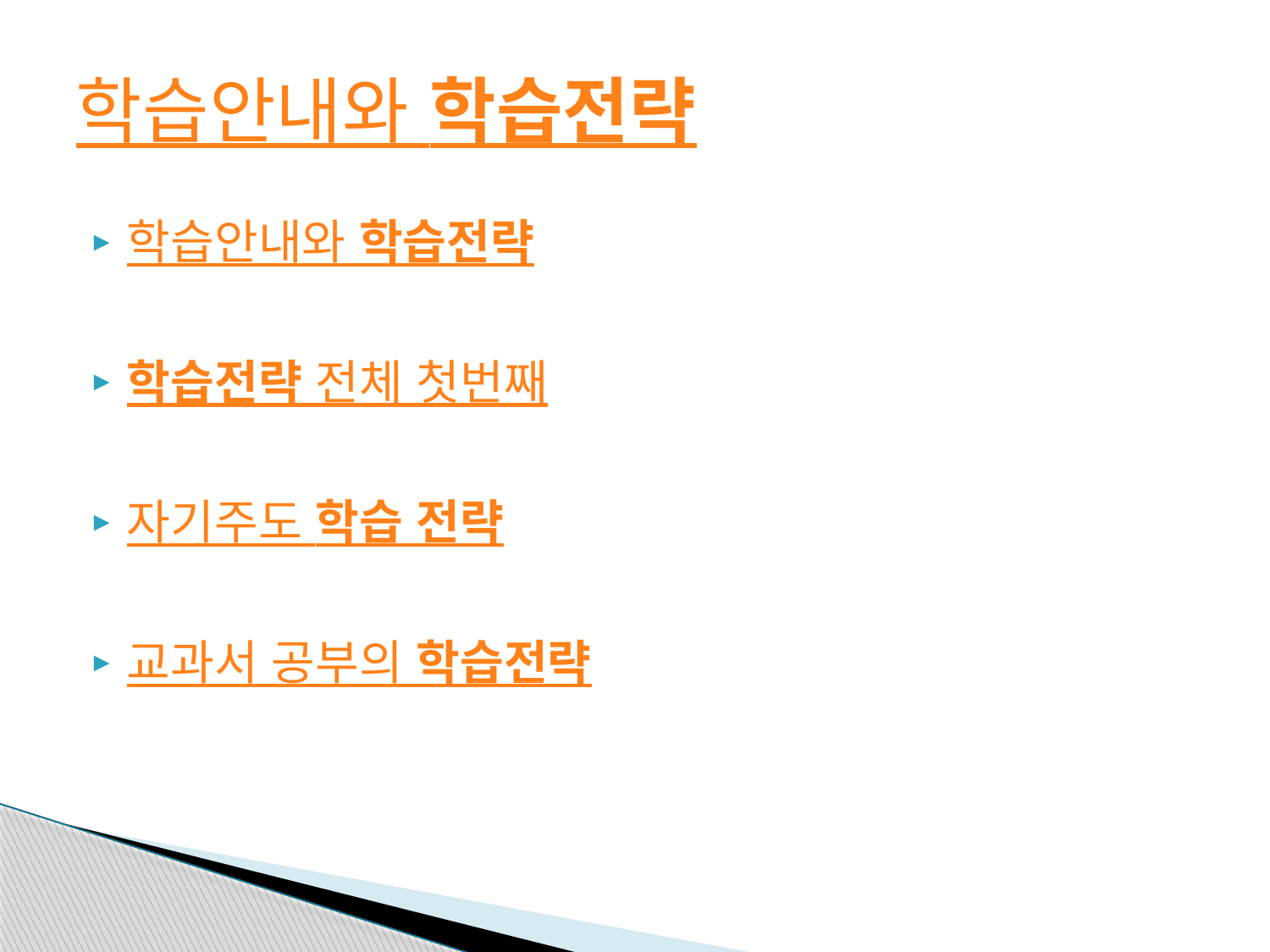

# 학습안내와 학습전략
학습안내와 학습전략

학습전략 전체 첫번째

자기주도 학습 전략

교과서 공부의 학습전략